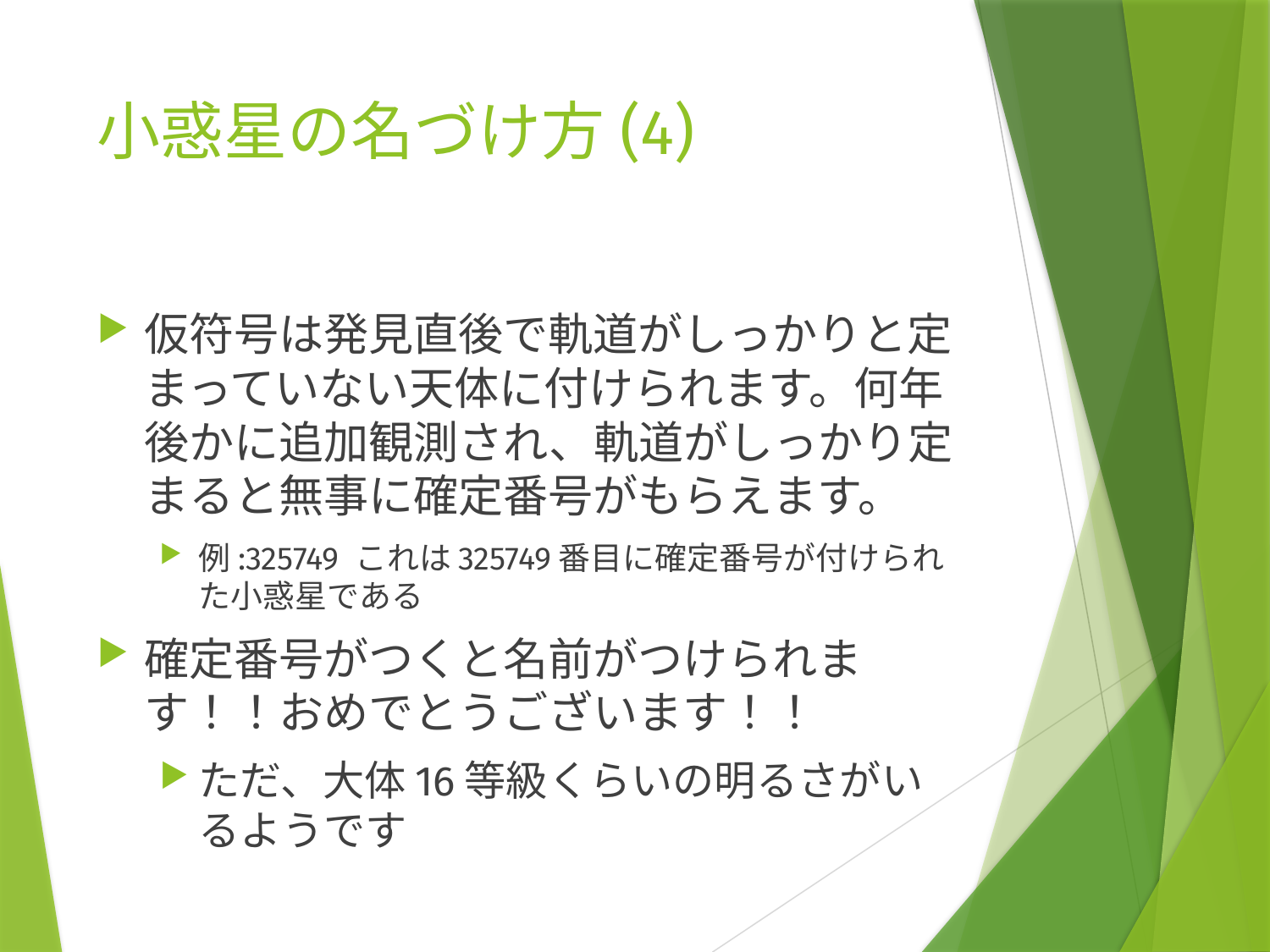

# 小惑星の名づけ方(4)
仮符号は発見直後で軌道がしっかりと定まっていない天体に付けられます。何年後かに追加観測され、軌道がしっかり定まると無事に確定番号がもらえます。
例:325749 これは325749番目に確定番号が付けられた小惑星である
確定番号がつくと名前がつけられます！！おめでとうございます！！
ただ、大体16等級くらいの明るさがいるようです